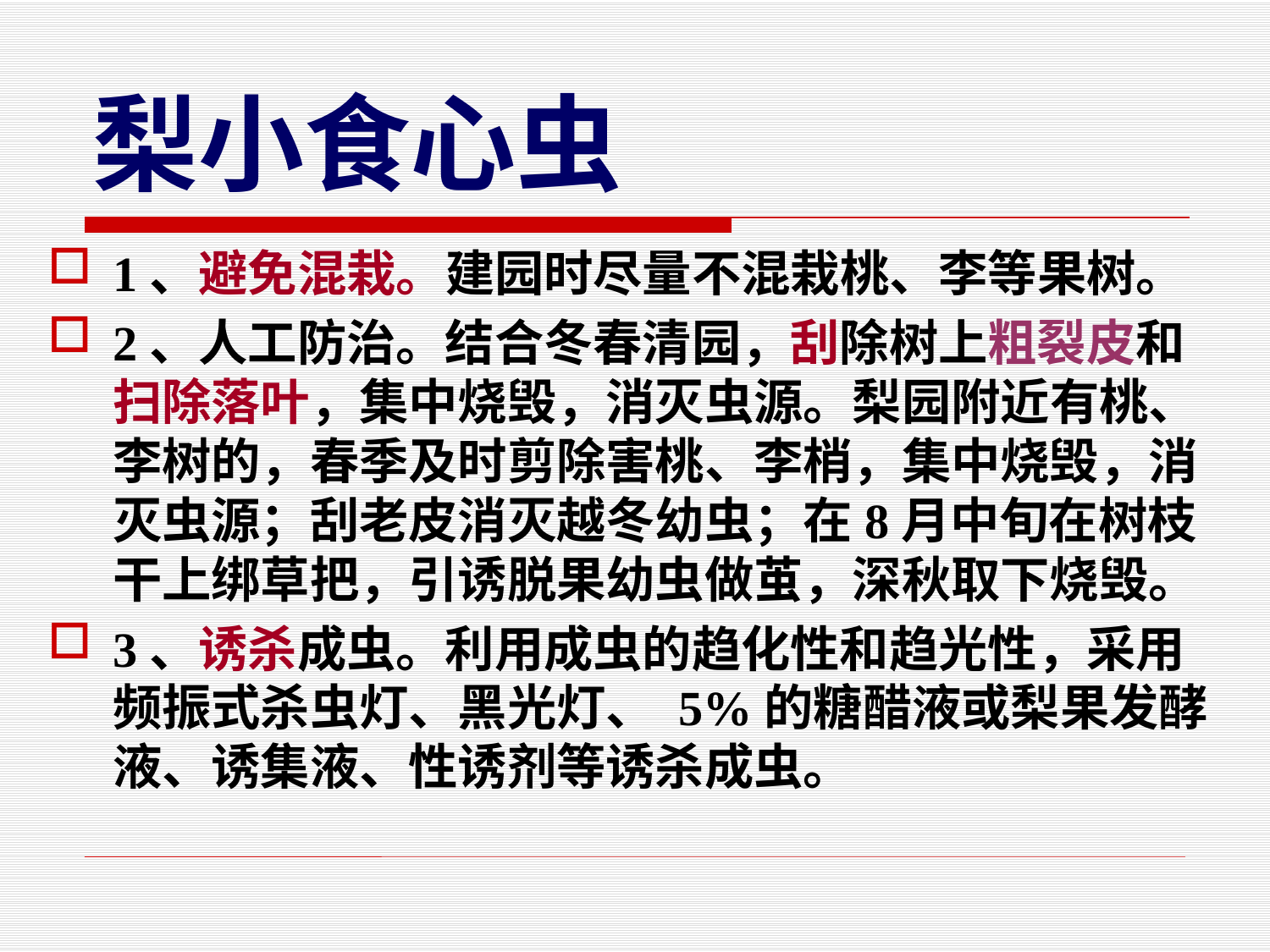

# 梨小食心虫
1、避免混栽。建园时尽量不混栽桃、李等果树。
2、人工防治。结合冬春清园，刮除树上粗裂皮和扫除落叶，集中烧毁，消灭虫源。梨园附近有桃、李树的，春季及时剪除害桃、李梢，集中烧毁，消灭虫源；刮老皮消灭越冬幼虫；在8月中旬在树枝干上绑草把，引诱脱果幼虫做茧，深秋取下烧毁。
3、诱杀成虫。利用成虫的趋化性和趋光性，采用频振式杀虫灯、黑光灯、 5%的糖醋液或梨果发酵液、诱集液、性诱剂等诱杀成虫。